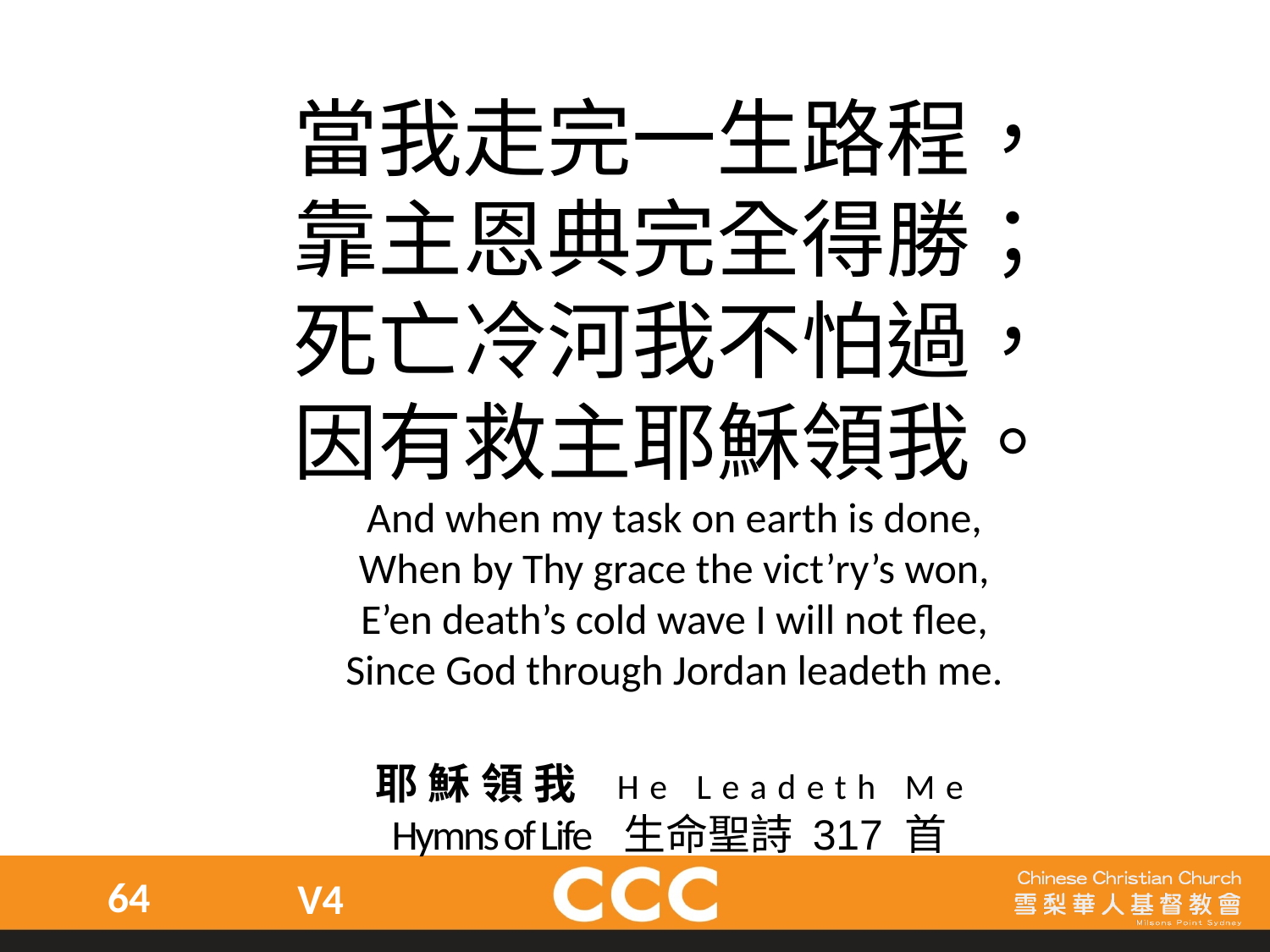

當我走完一生路程，
靠主恩典完全得勝；
死亡冷河我不怕過，
因有救主耶穌領我。
And when my task on earth is done,
When by Thy grace the vict’ry’s won,
E’en death’s cold wave I will not flee,
Since God through Jordan leadeth me.
耶穌領我 He Leadeth Me
Hymns of Life   生命聖詩 317 首
64
V4